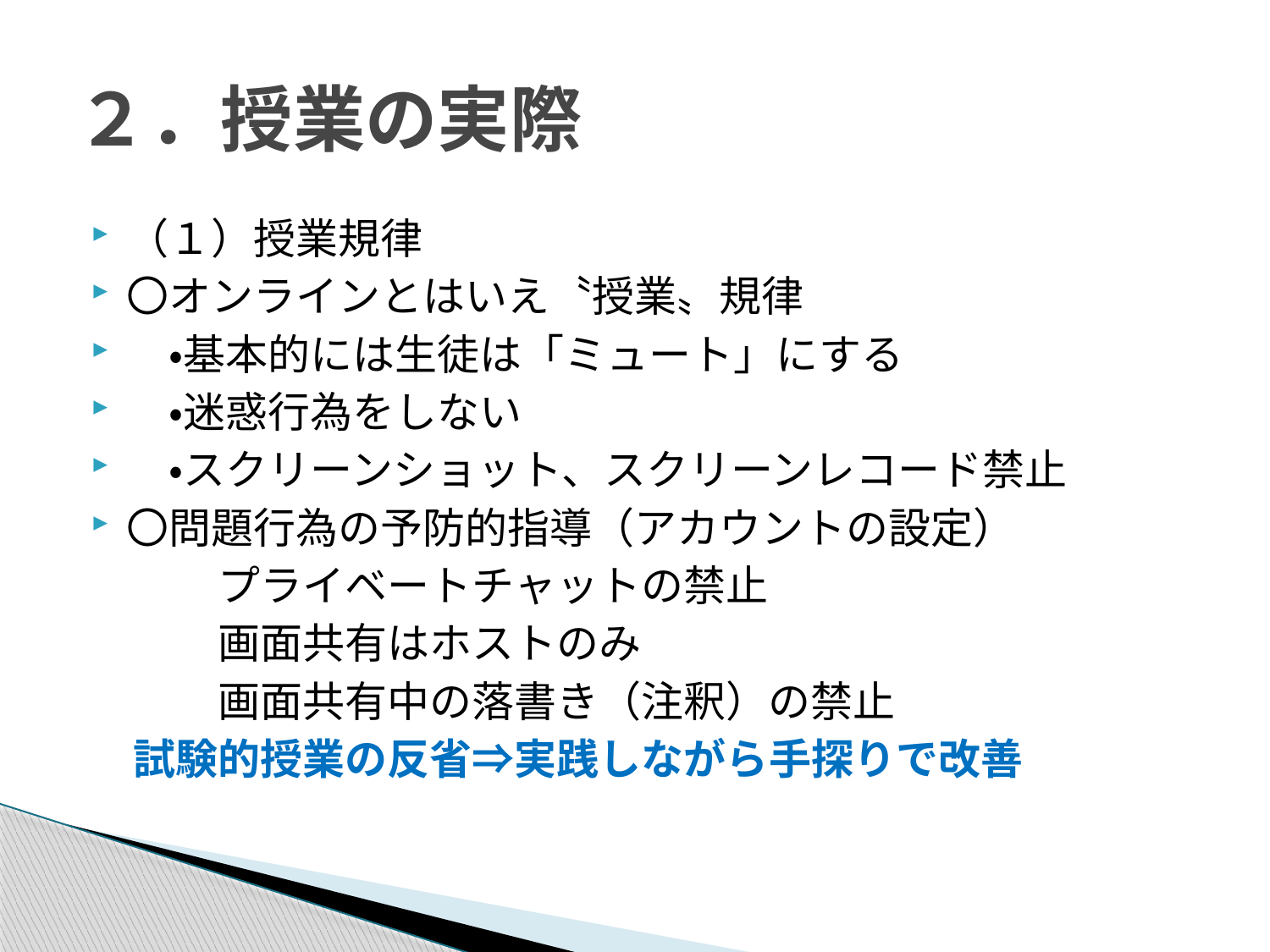

# ２．授業の実際
（１）授業規律
〇オンラインとはいえ〝授業〟規律
　・基本的には生徒は「ミュート」にする
　・迷惑行為をしない
　・スクリーンショット、スクリーンレコード禁止
〇問題行為の予防的指導（アカウントの設定）
　　　プライベートチャットの禁止
　　　画面共有はホストのみ
　　　画面共有中の落書き（注釈）の禁止
　試験的授業の反省⇒実践しながら手探りで改善